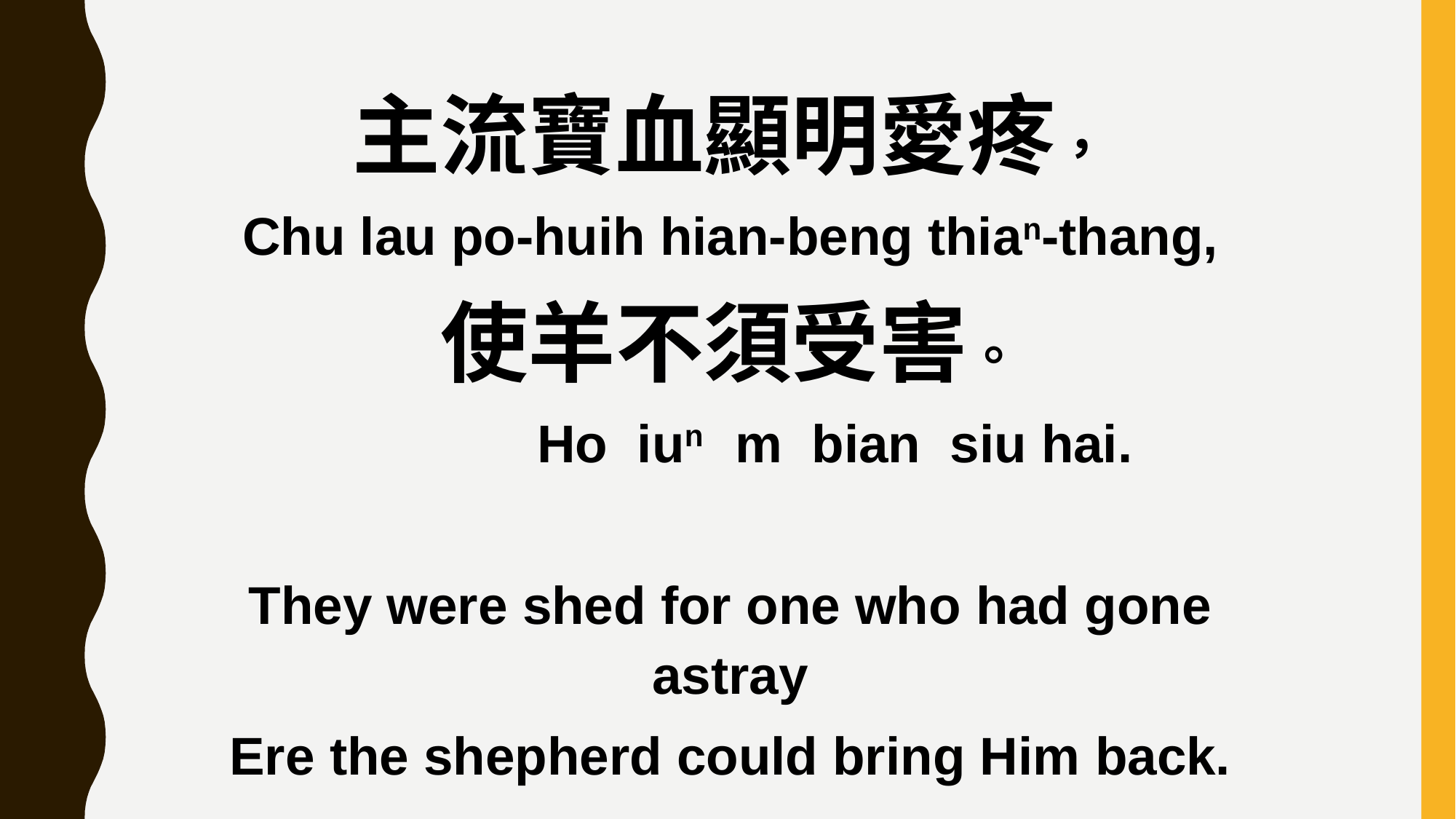

主流寶血顯明愛疼，
Chu lau po-huih hian-beng thian-thang,
使羊不須受害。
                       Ho  iun   m  bian  siu hai.

They were shed for one who had gone astray
Ere the shepherd could bring Him back.